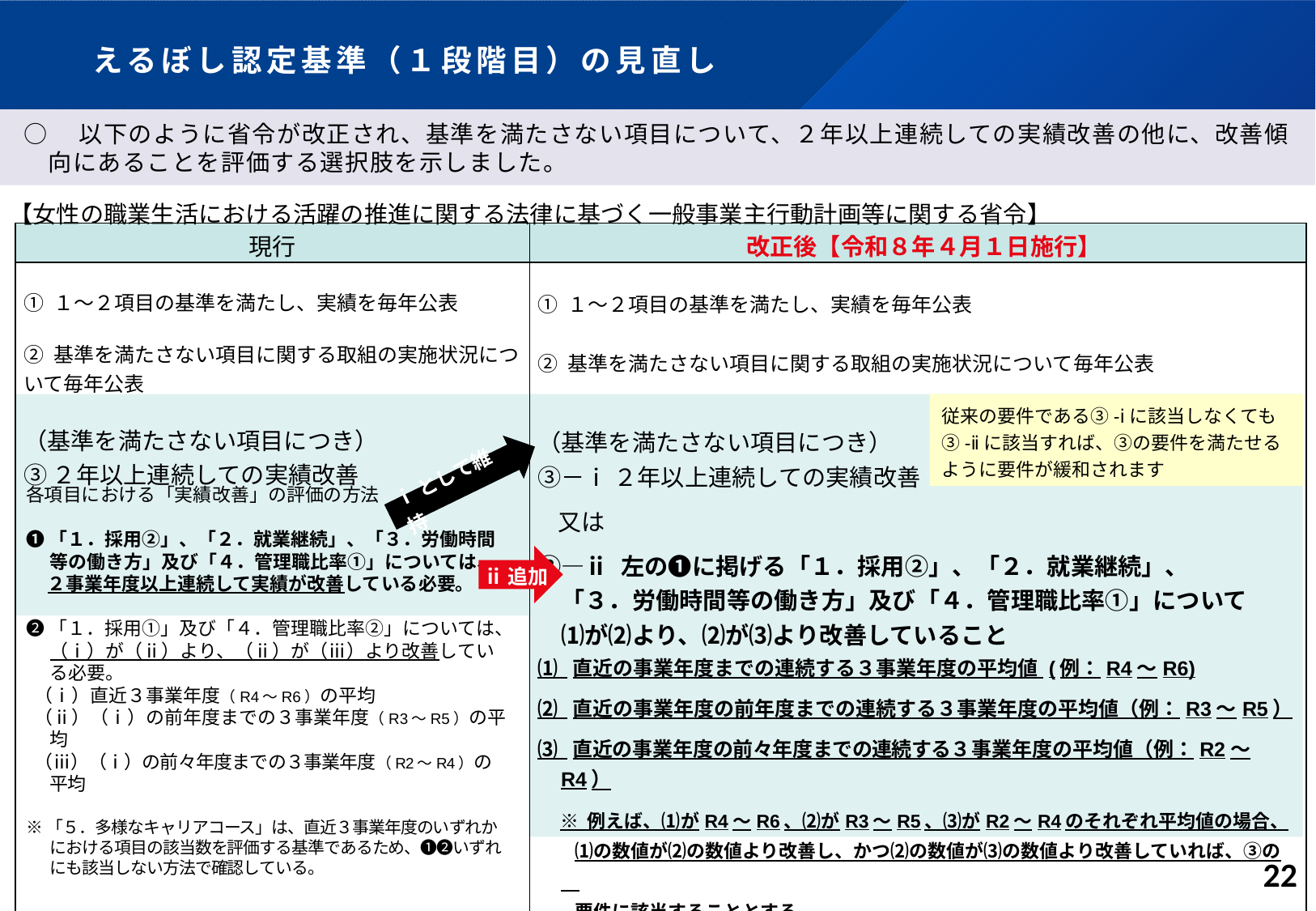

# えるぼし認定基準（１段階目）の見直し
○　以下のように省令が改正され、基準を満たさない項目について、２年以上連続しての実績改善の他に、改善傾向にあることを評価する選択肢を示しました。
【女性の職業生活における活躍の推進に関する法律に基づく一般事業主行動計画等に関する省令】
| 現行 | 改正後【令和８年４月１日施行】 |
| --- | --- |
| ① １～２項目の基準を満たし、実績を毎年公表 ② 基準を満たさない項目に関する取組の実施状況について毎年公表 （基準を満たさない項目につき） ③ ２年以上連続しての実績改善 | ① １～２項目の基準を満たし、実績を毎年公表 　 ② 基準を満たさない項目に関する取組の実施状況について毎年公表 （基準を満たさない項目につき） ③－ⅰ ２年以上連続しての実績改善 又は ③―ⅱ 左の❶に掲げる「１．採用②」、「２．就業継続」、 　「３．労働時間等の働き方」及び「４．管理職比率①」について 　⑴が⑵より、⑵が⑶より改善していること ⑴ 直近の事業年度までの連続する３事業年度の平均値 (例：R4～R6) ⑵ 直近の事業年度の前年度までの連続する３事業年度の平均値（例：R3～R5） ⑶ 直近の事業年度の前々年度までの連続する３事業年度の平均値（例：R2～R4） 　 ※ 例えば、⑴がR4～R6、⑵がR3～R5、⑶がR2～R4のそれぞれ平均値の場合、 　　⑴の数値が⑵の数値より改善し、かつ⑵の数値が⑶の数値より改善していれば、③の　 　　要件に該当することとする。 （注）当該事項のうち左の❷に掲げる事項については、現状でも平均を用いているため、　　 　　引き続き同じ要件。 |

従来の要件である③-ⅰに該当しなくても③-ⅱに該当すれば、③の要件を満たせるように要件が緩和されます
ⅰとして維持
各項目における「実績改善」の評価の方法

❶「１．採用②」、「２．就業継続」、「３．労働時間等の働き方」及び「４．管理職比率①」については、
    ２事業年度以上連続して実績が改善している必要。

❷「１．採用①」及び「４．管理職比率②」については、（ⅰ）が（ⅱ）より、（ⅱ）が（ⅲ）より改善している必要。
 （ⅰ）直近３事業年度（R4～R6）の平均
 （ⅱ）（ⅰ）の前年度までの３事業年度（R3～R5）の平均
 （ⅲ）（ⅰ）の前々年度までの３事業年度（R2～R4）の平均

※「５．多様なキャリアコース」は、直近３事業年度のいずれかにおける項目の該当数を評価する基準であるため、❶❷いずれにも該当しない方法で確認している。

ⅱ追加
22